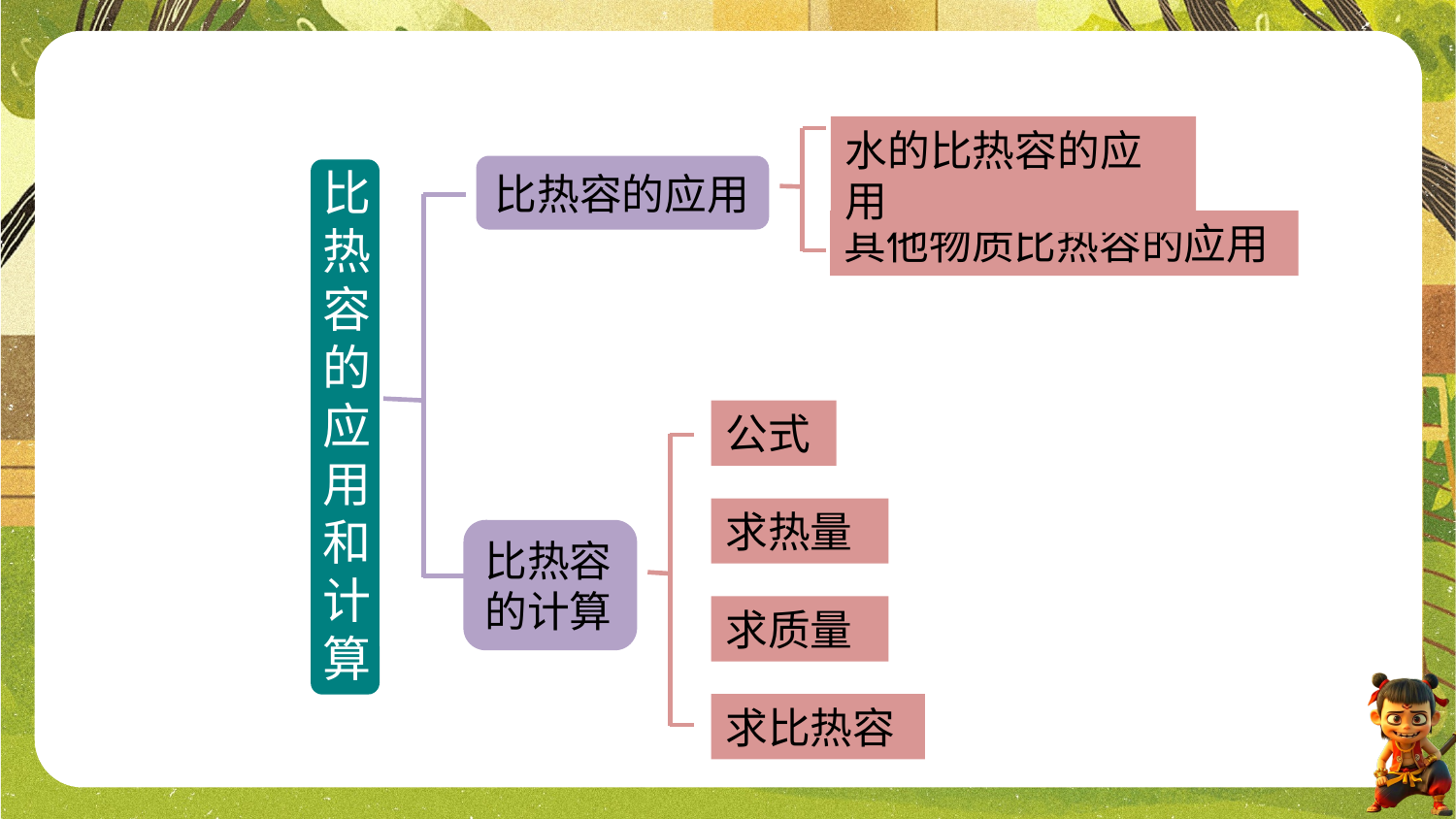

水的比热容的应用
比热容的应用
比热容的应用和计算
其他物质比热容的应用
公式
求热量
比热容的计算
求质量
求比热容